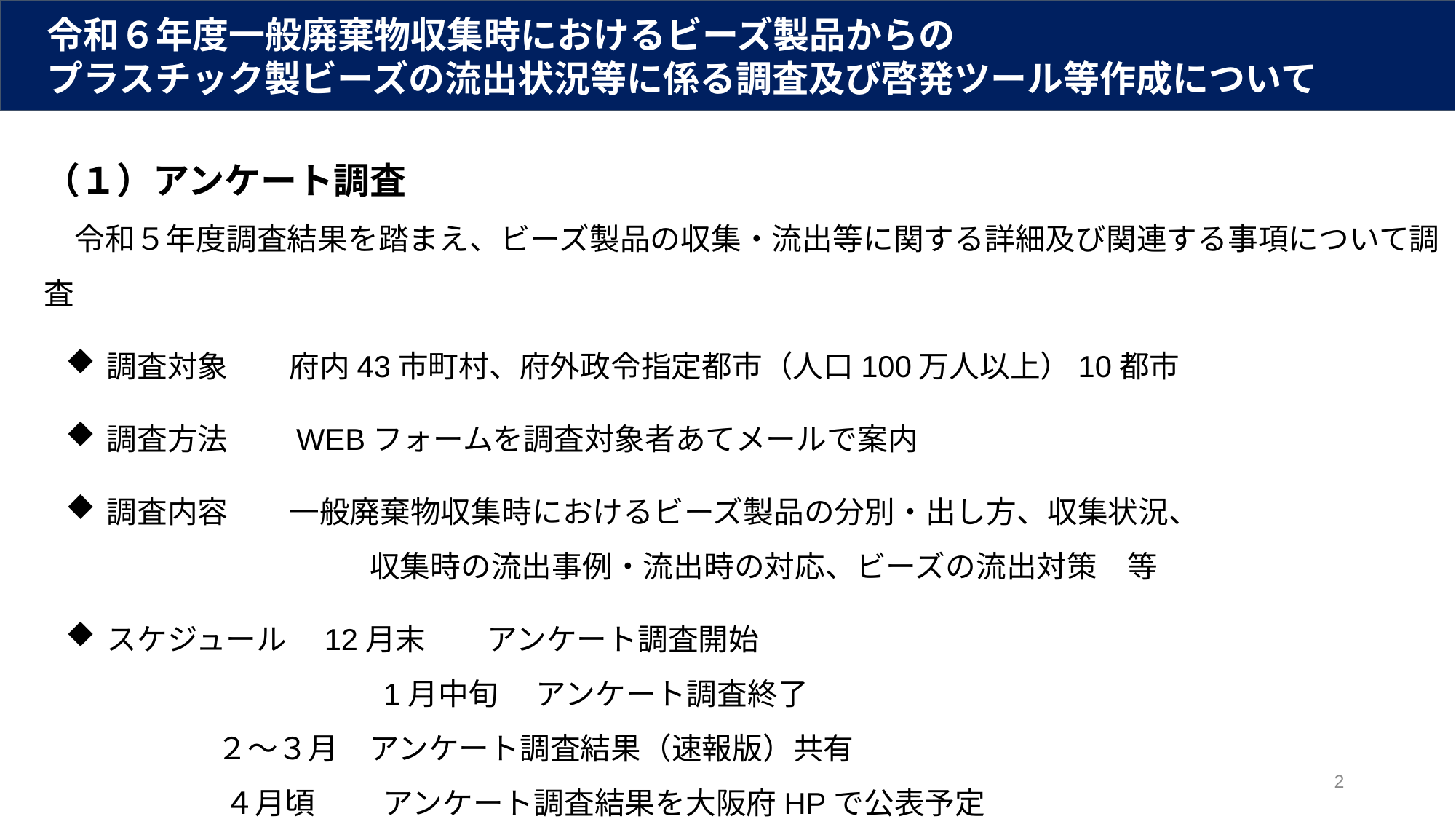

令和６年度一般廃棄物収集時におけるビーズ製品からの
　プラスチック製ビーズの流出状況等に係る調査及び啓発ツール等作成について
（１）アンケート調査
　令和５年度調査結果を踏まえ、ビーズ製品の収集・流出等に関する詳細及び関連する事項について調査
調査対象　　府内43市町村、府外政令指定都市（人口100万人以上）10都市
調査方法　　WEBフォームを調査対象者あてメールで案内
調査内容　　一般廃棄物収集時におけるビーズ製品の分別・出し方、収集状況、
　　　　　　　　　　収集時の流出事例・流出時の対応、ビーズの流出対策　等
スケジュール　12月末　　アンケート調査開始
　　　　　　　　　 　1月中旬 　アンケート調査終了
　                  ２～３月　アンケート調査結果（速報版）共有
                 　 ４月頃 　　アンケート調査結果を大阪府HPで公表予定
2